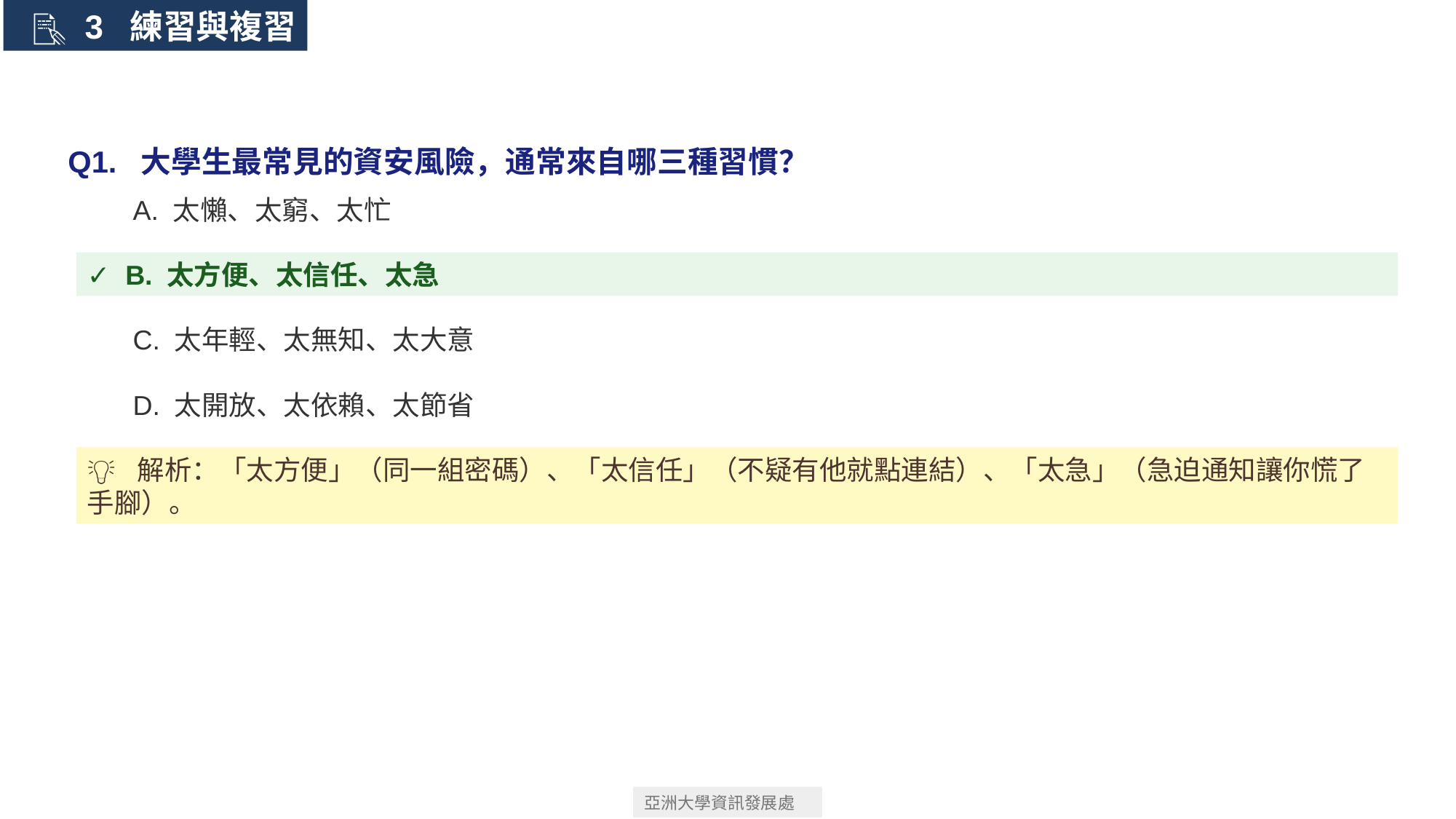

📝  3  練習與複習
Q1.  大學生最常見的資安風險，通常來自哪三種習慣？
      A. 太懶、太窮、太忙
✓  B. 太方便、太信任、太急
      C. 太年輕、太無知、太大意
      D. 太開放、太依賴、太節省
💡  解析：「太方便」（同一組密碼）、「太信任」（不疑有他就點連結）、「太急」（急迫通知讓你慌了手腳）。
亞洲大學資訊發展處